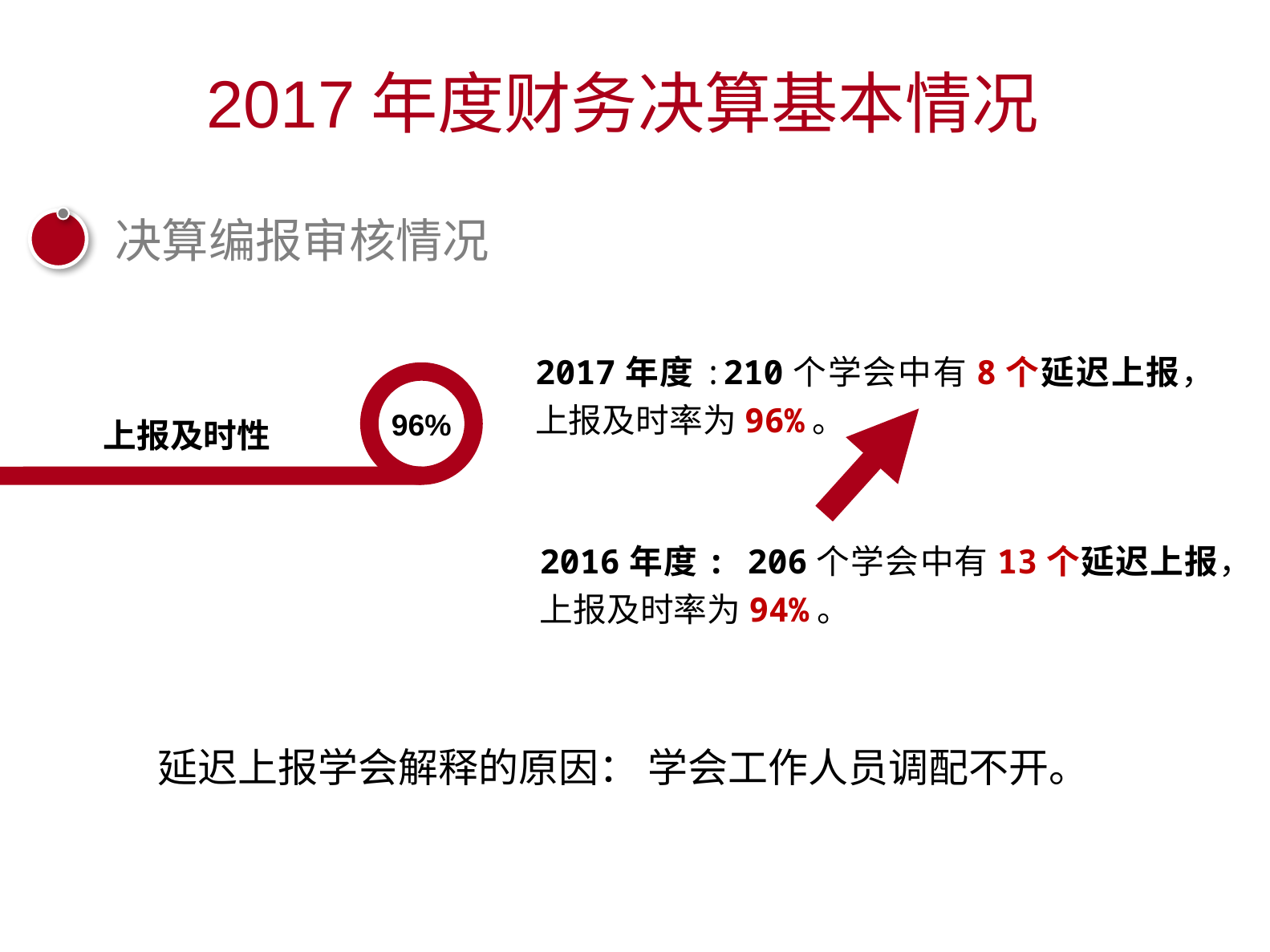

2017年度财务决算基本情况

决算编报审核情况
2017年度:210个学会中有8个延迟上报，上报及时率为96%。
96%
上报及时性
2016年度: 206个学会中有13个延迟上报，上报及时率为94%。
延迟上报学会解释的原因： 学会工作人员调配不开。